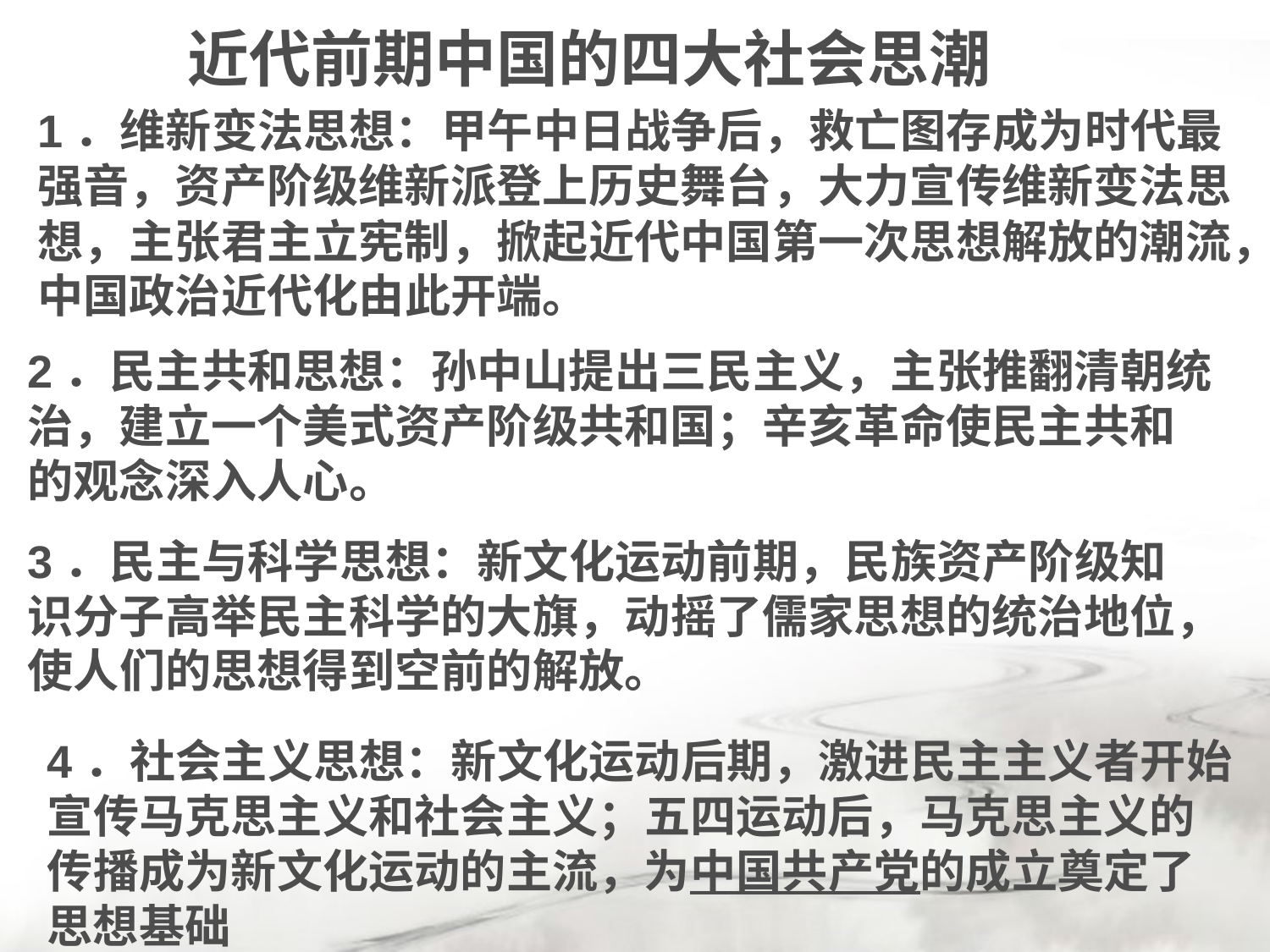

近代前期中国的四大社会思潮
1．维新变法思想：甲午中日战争后，救亡图存成为时代最强音，资产阶级维新派登上历史舞台，大力宣传维新变法思想，主张君主立宪制，掀起近代中国第一次思想解放的潮流，中国政治近代化由此开端。
2．民主共和思想：孙中山提出三民主义，主张推翻清朝统治，建立一个美式资产阶级共和国；辛亥革命使民主共和的观念深入人心。
3．民主与科学思想：新文化运动前期，民族资产阶级知识分子高举民主科学的大旗，动摇了儒家思想的统治地位，使人们的思想得到空前的解放。
4．社会主义思想：新文化运动后期，激进民主主义者开始宣传马克思主义和社会主义；五四运动后，马克思主义的传播成为新文化运动的主流，为中国共产党的成立奠定了思想基础